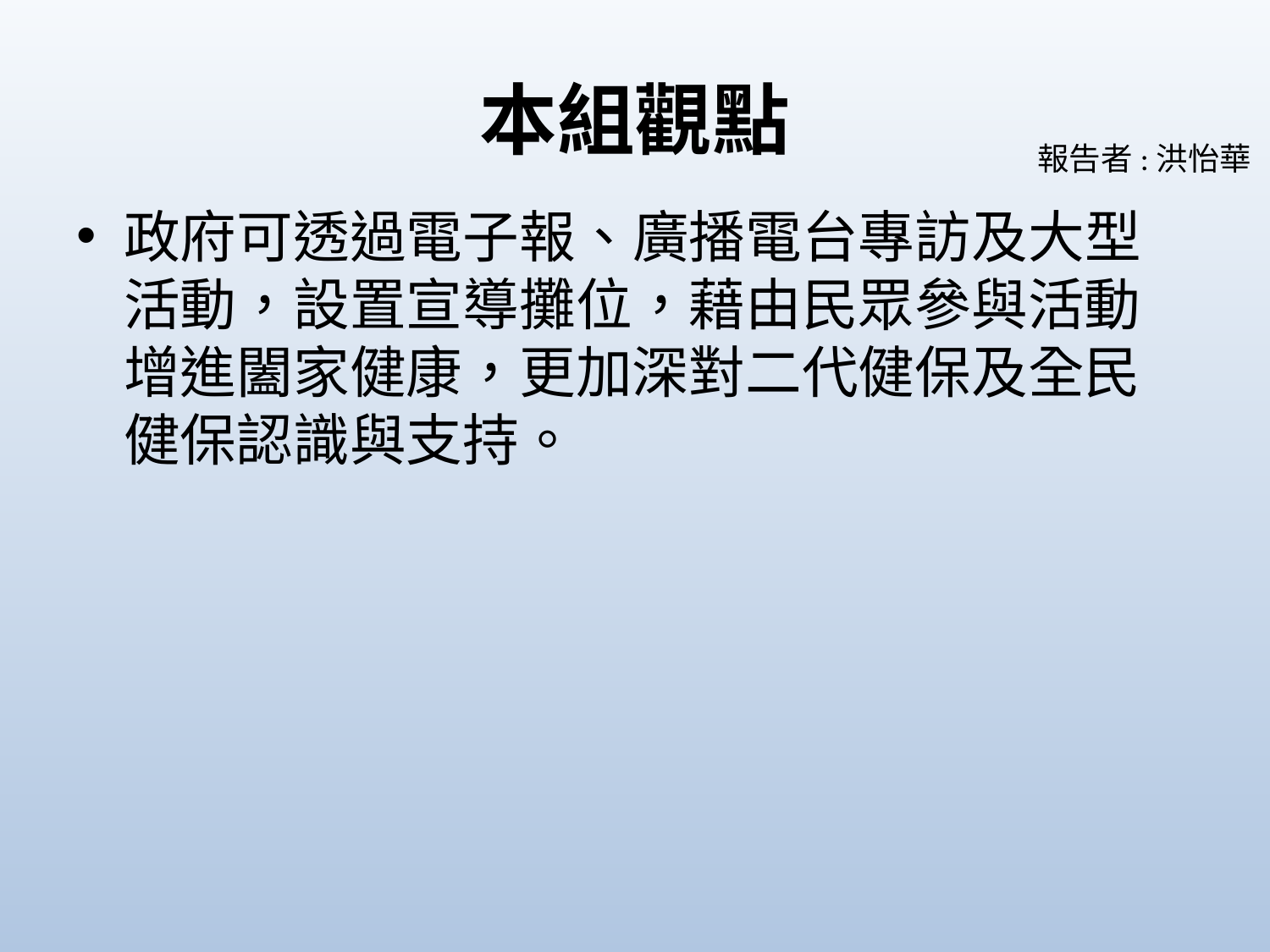

# 本組觀點

政府可透過電子報、廣播電台專訪及大型活動，設置宣導攤位，藉由民眾參與活動增進闔家健康，更加深對二代健保及全民健保認識與支持。

報告者:洪怡華